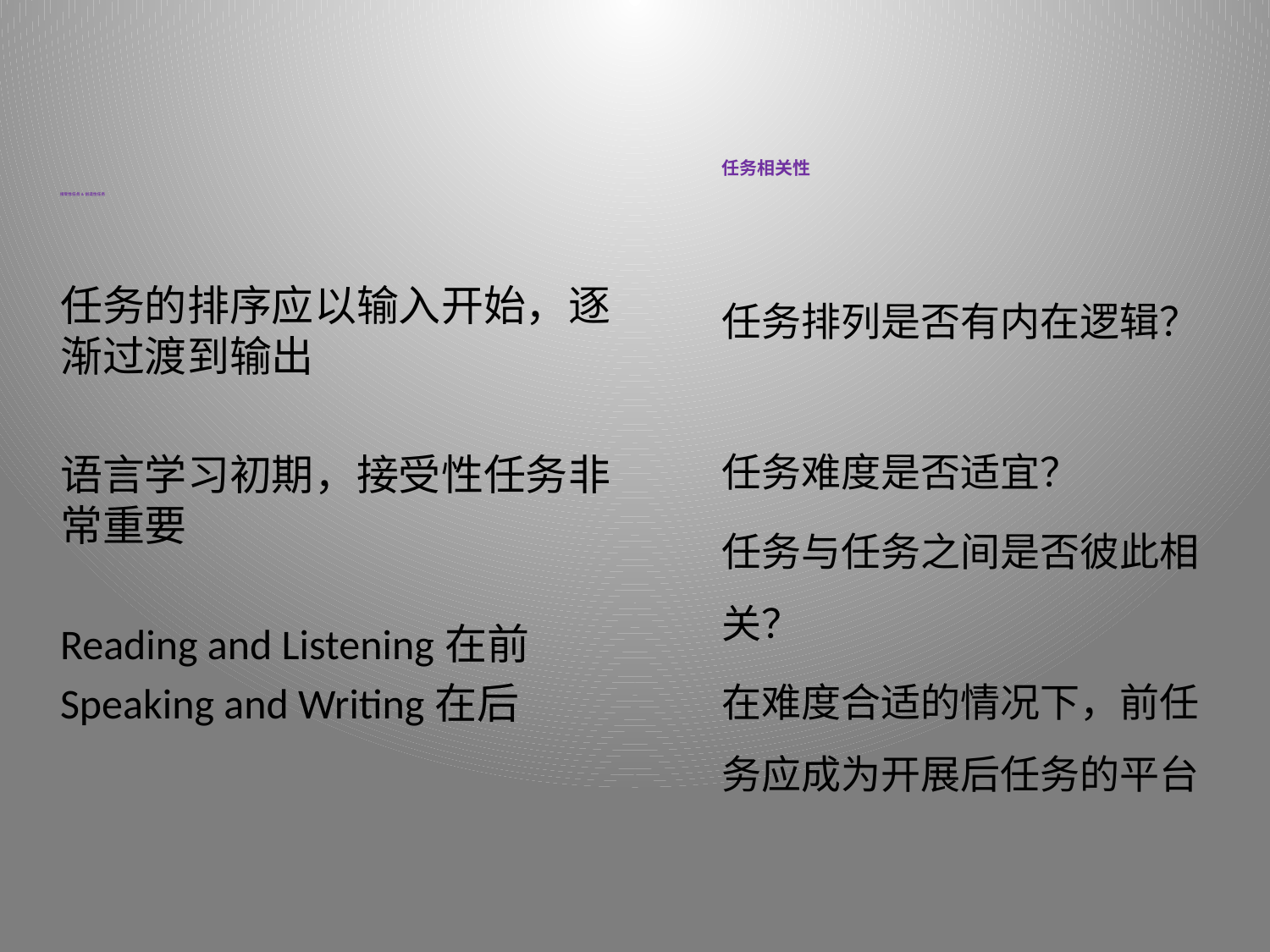

接受性任务 & 创造性任务

任务相关性

任务排列是否有内在逻辑？
任务难度是否适宜？
任务与任务之间是否彼此相关？
在难度合适的情况下，前任务应成为开展后任务的平台

任务的排序应以输入开始，逐渐过渡到输出

语言学习初期，接受性任务非常重要

Reading and Listening在前
Speaking and Writing在后